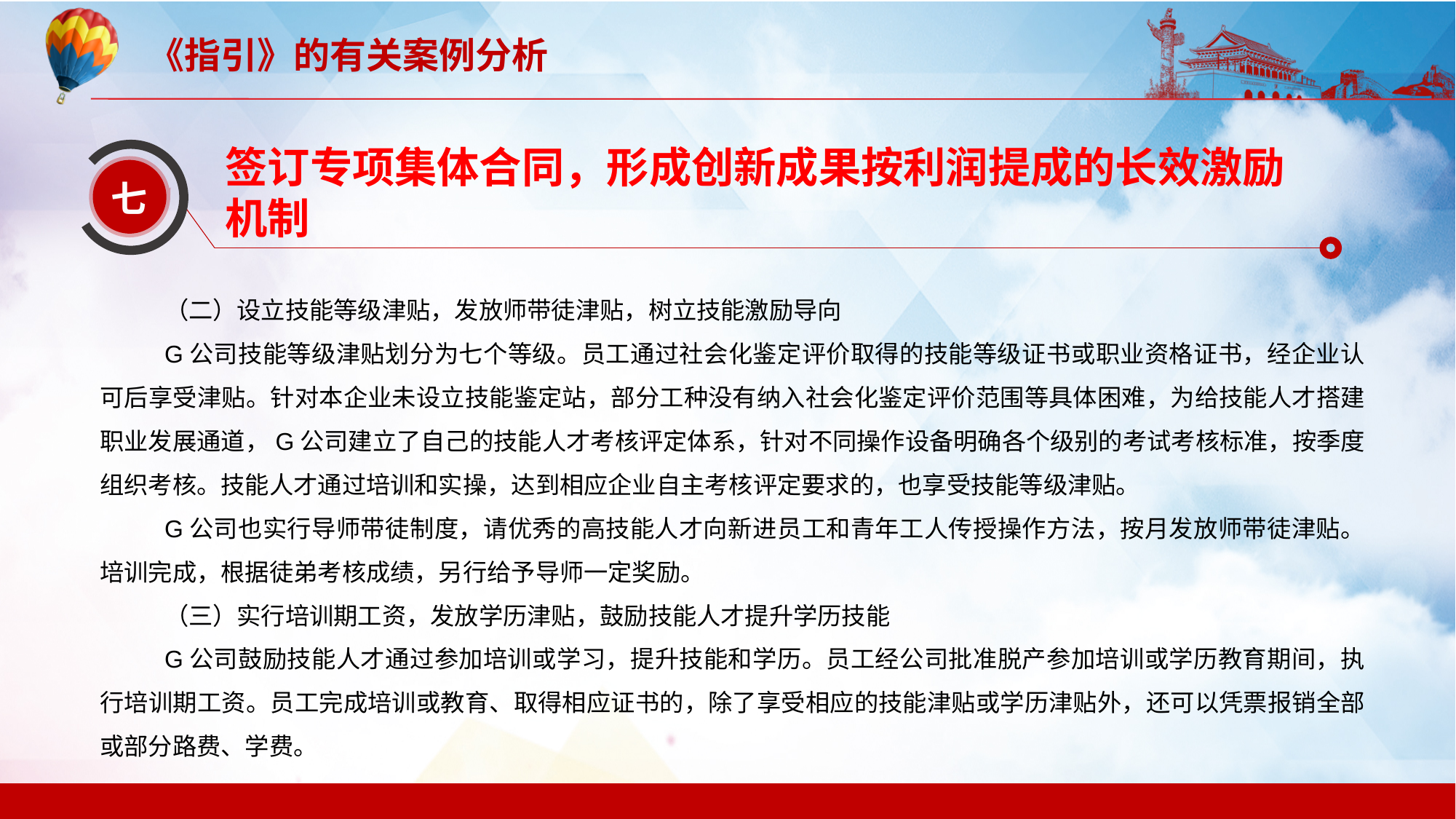

签订专项集体合同，形成创新成果按利润提成的长效激励机制

七

（二）设立技能等级津贴，发放师带徒津贴，树立技能激励导向
G公司技能等级津贴划分为七个等级。员工通过社会化鉴定评价取得的技能等级证书或职业资格证书，经企业认可后享受津贴。针对本企业未设立技能鉴定站，部分工种没有纳入社会化鉴定评价范围等具体困难，为给技能人才搭建职业发展通道，G公司建立了自己的技能人才考核评定体系，针对不同操作设备明确各个级别的考试考核标准，按季度组织考核。技能人才通过培训和实操，达到相应企业自主考核评定要求的，也享受技能等级津贴。
G公司也实行导师带徒制度，请优秀的高技能人才向新进员工和青年工人传授操作方法，按月发放师带徒津贴。培训完成，根据徒弟考核成绩，另行给予导师一定奖励。
（三）实行培训期工资，发放学历津贴，鼓励技能人才提升学历技能
G公司鼓励技能人才通过参加培训或学习，提升技能和学历。员工经公司批准脱产参加培训或学历教育期间，执行培训期工资。员工完成培训或教育、取得相应证书的，除了享受相应的技能津贴或学历津贴外，还可以凭票报销全部或部分路费、学费。